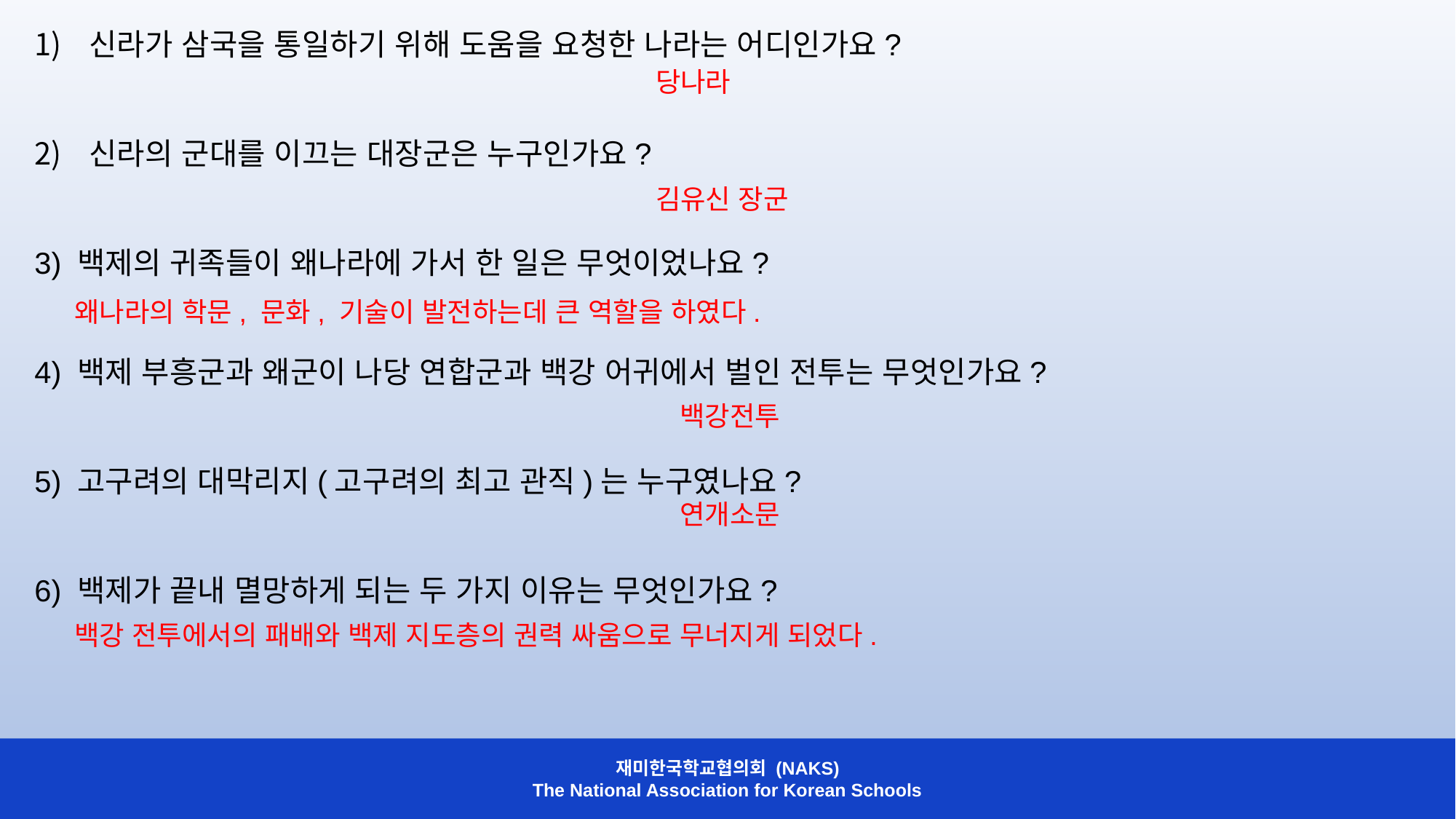

신라가 삼국을 통일하기 위해 도움을 요청한 나라는 어디인가요?

신라의 군대를 이끄는 대장군은 누구인가요?

3) 백제의 귀족들이 왜나라에 가서 한 일은 무엇이었나요?

4) 백제 부흥군과 왜군이 나당 연합군과 백강 어귀에서 벌인 전투는 무엇인가요?

5) 고구려의 대막리지(고구려의 최고 관직)는 누구였나요?

6) 백제가 끝내 멸망하게 되는 두 가지 이유는 무엇인가요?
당나라
김유신 장군
왜나라의 학문, 문화, 기술이 발전하는데 큰 역할을 하였다.
백강전투
연개소문
백강 전투에서의 패배와 백제 지도층의 권력 싸움으로 무너지게 되었다.
재미한국학교협의회 (NAKS)
The National Association for Korean Schools